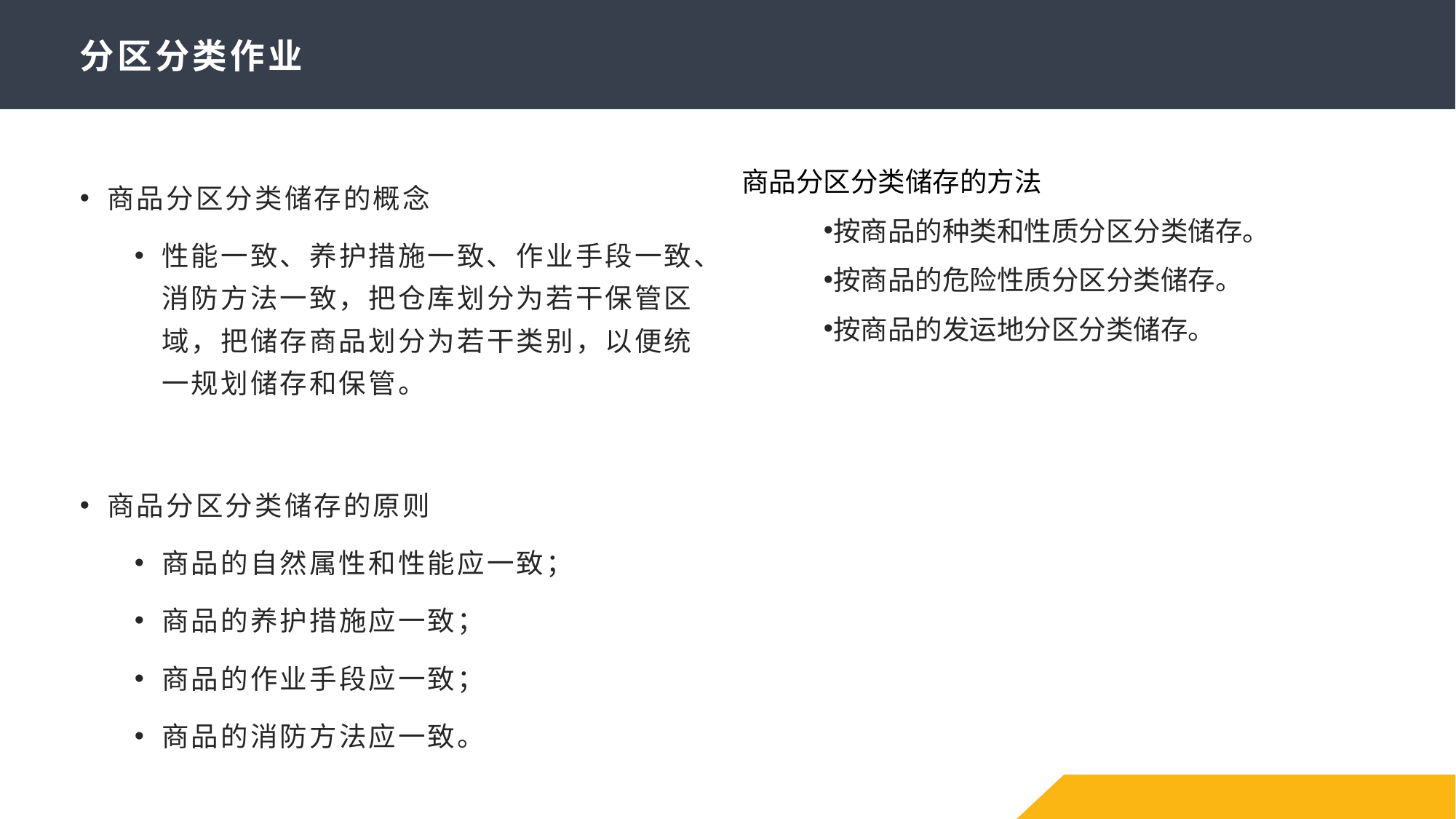

# 分区分类作业
商品分区分类储存的方法
按商品的种类和性质分区分类储存。
按商品的危险性质分区分类储存。
按商品的发运地分区分类储存。
商品分区分类储存的概念
性能一致、养护措施一致、作业手段一致、消防方法一致，把仓库划分为若干保管区域，把储存商品划分为若干类别，以便统一规划储存和保管。

商品分区分类储存的原则
商品的自然属性和性能应一致；
商品的养护措施应一致；
商品的作业手段应一致；
商品的消防方法应一致。